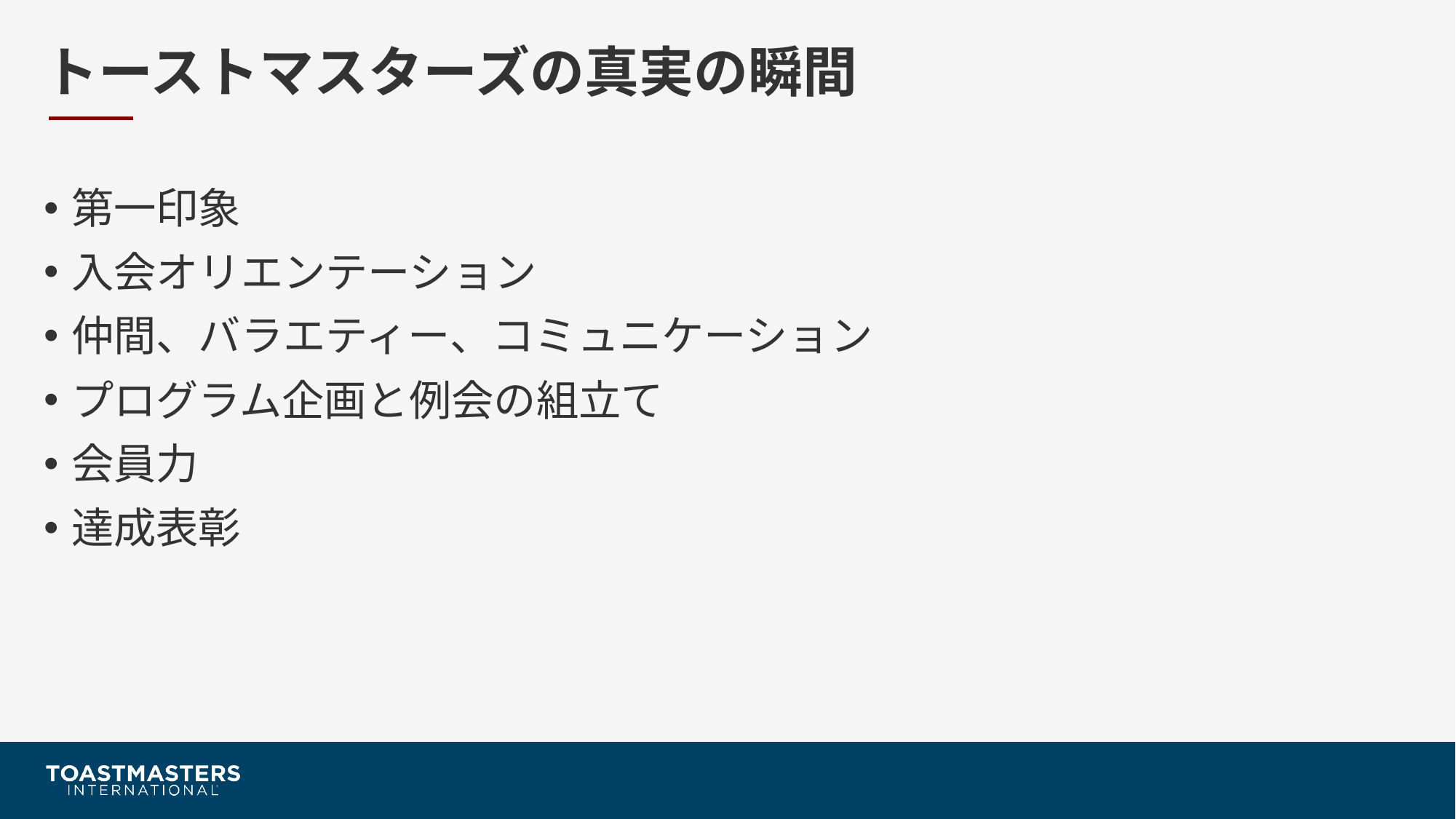

# トーストマスターズの真実の瞬間
第一印象
入会オリエンテーション
仲間、バラエティー、コミュニケーション
プログラム企画と例会の組立て
会員力
達成表彰